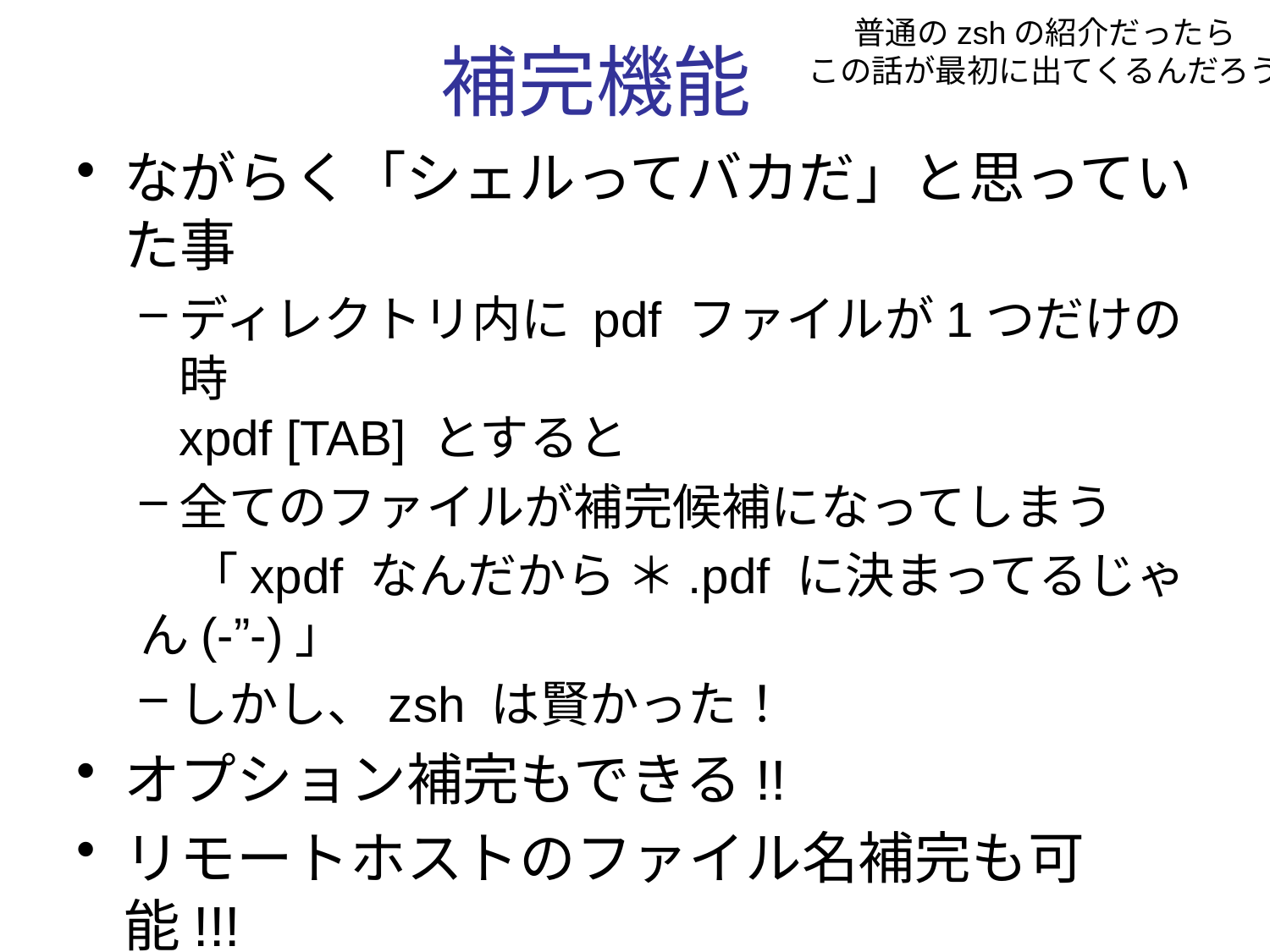

# 補完機能
普通のzshの紹介だったら
この話が最初に出てくるんだろう
ながらく「シェルってバカだ」と思っていた事
ディレクトリ内に pdf ファイルが1つだけの時
xpdf [TAB] とすると
全てのファイルが補完候補になってしまう
　「xpdf なんだから ＊.pdf に決まってるじゃん(-”-)」
しかし、zsh は賢かった！
オプション補完もできる!!
リモートホストのファイル名補完も可能!!!